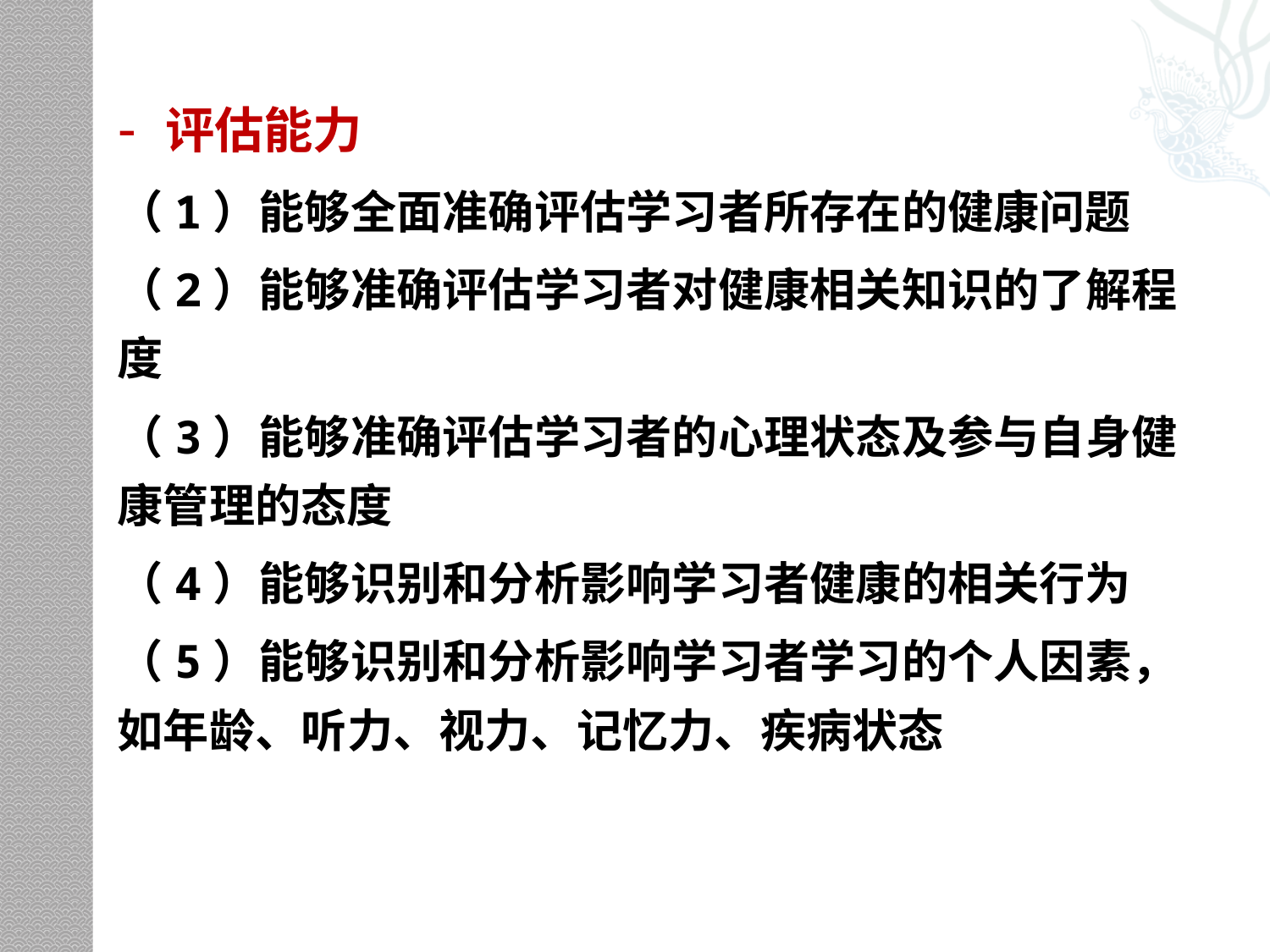

- 评估能力
（1）能够全面准确评估学习者所存在的健康问题
（2）能够准确评估学习者对健康相关知识的了解程度
（3）能够准确评估学习者的心理状态及参与自身健康管理的态度
（4）能够识别和分析影响学习者健康的相关行为
（5）能够识别和分析影响学习者学习的个人因素，如年龄、听力、视力、记忆力、疾病状态